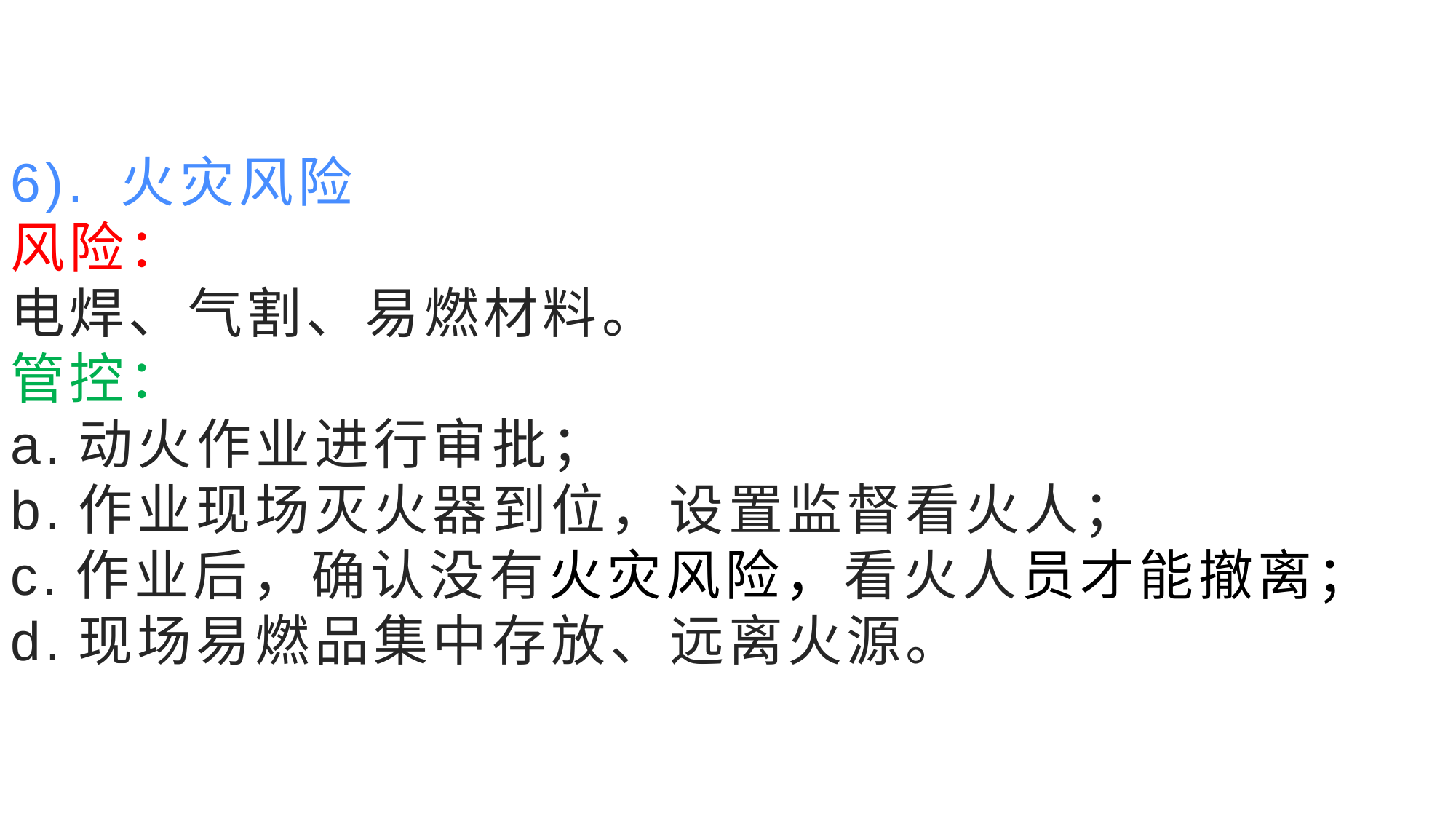

# 6). 火灾风险 风险： 电焊、气割、易燃材料。 管控： a.动火作业进行审批； b.作业现场灭火器到位，设置监督看火人； c.作业后，确认没有火灾风险，看火人员才能撤离； d.现场易燃品集中存放、远离火源。